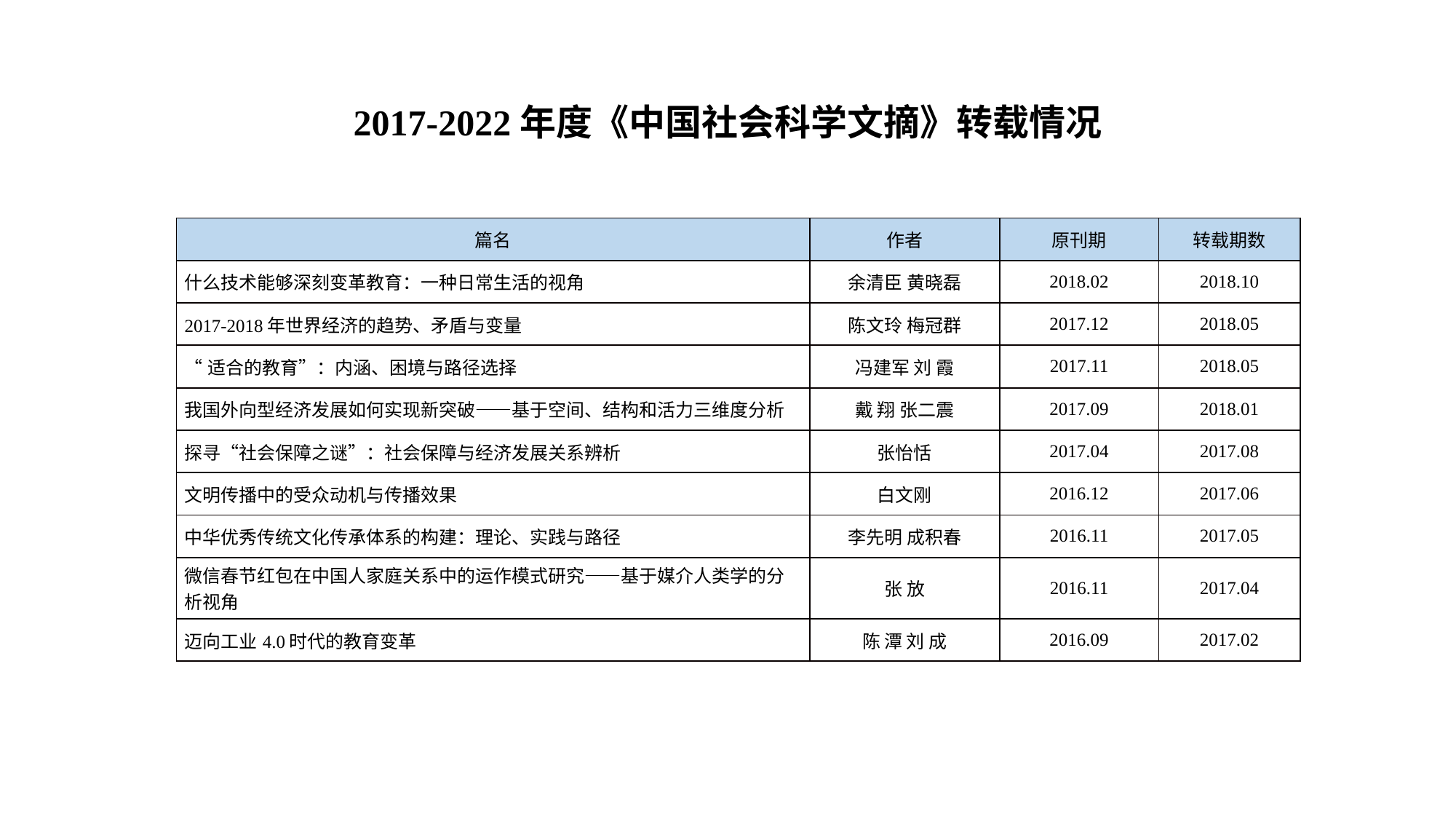

2017-2022年度《中国社会科学文摘》转载情况
| 篇名 | 作者 | 原刊期 | 转载期数 |
| --- | --- | --- | --- |
| 什么技术能够深刻变革教育：一种日常生活的视角 | 余清臣 黄晓磊 | 2018.02 | 2018.10 |
| 2017-2018年世界经济的趋势、矛盾与变量 | 陈文玲 梅冠群 | 2017.12 | 2018.05 |
| “适合的教育”：内涵、困境与路径选择 | 冯建军 刘 霞 | 2017.11 | 2018.05 |
| 我国外向型经济发展如何实现新突破——基于空间、结构和活力三维度分析 | 戴 翔 张二震 | 2017.09 | 2018.01 |
| 探寻“社会保障之谜”：社会保障与经济发展关系辨析 | 张怡恬 | 2017.04 | 2017.08 |
| 文明传播中的受众动机与传播效果 | 白文刚 | 2016.12 | 2017.06 |
| 中华优秀传统文化传承体系的构建：理论、实践与路径 | 李先明 成积春 | 2016.11 | 2017.05 |
| 微信春节红包在中国人家庭关系中的运作模式研究——基于媒介人类学的分析视角 | 张 放 | 2016.11 | 2017.04 |
| 迈向工业4.0时代的教育变革 | 陈 潭 刘 成 | 2016.09 | 2017.02 |